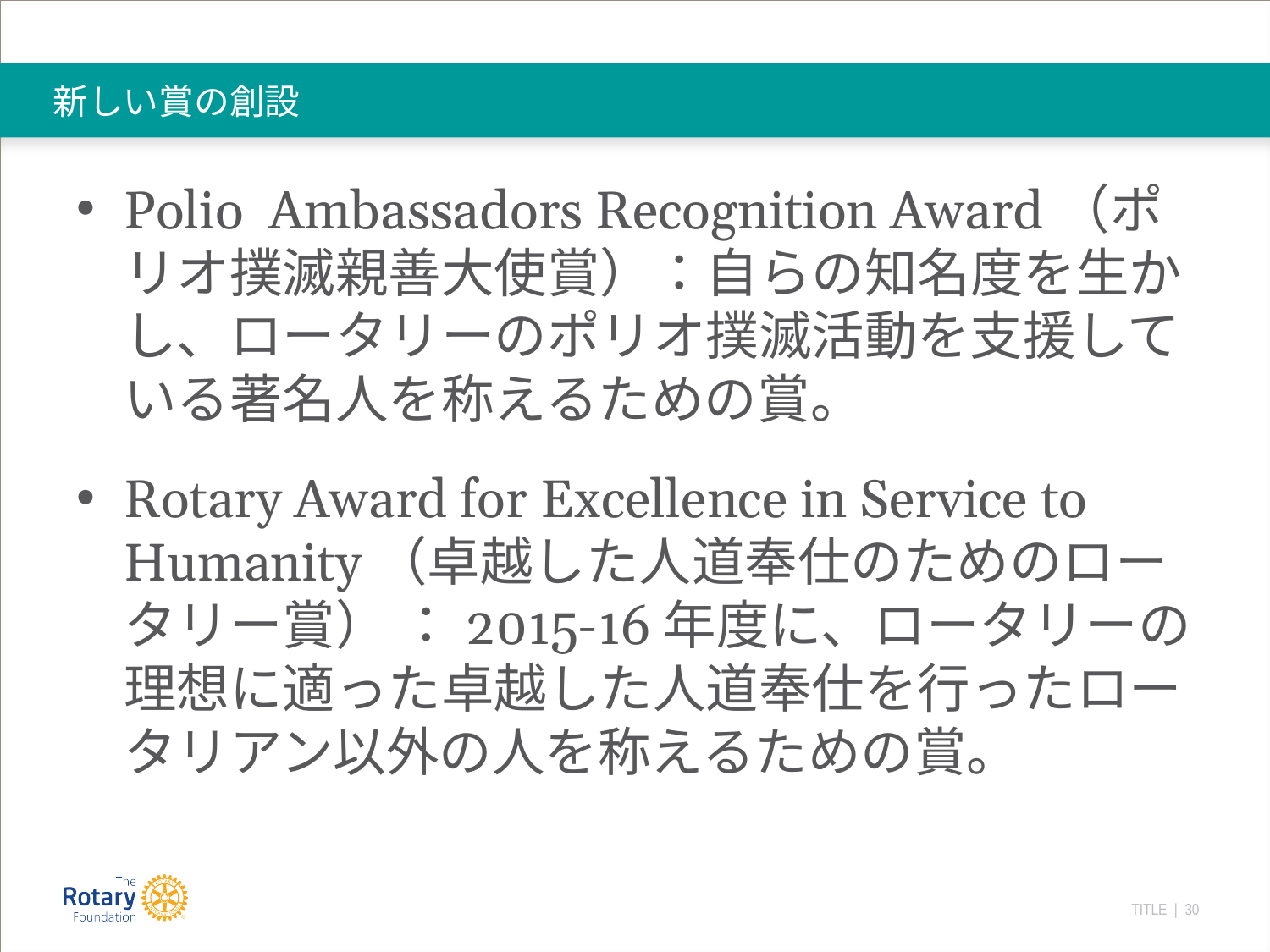

# 新しい賞の創設
Polio  Ambassadors Recognition Award（ポリオ撲滅親善大使賞）：自らの知名度を生かし、ロータリーのポリオ撲滅活動を支援している著名人を称えるための賞。

Rotary Award for Excellence in Service to Humanity（卓越した人道奉仕のためのロータリー賞） ：2015-16年度に、ロータリーの理想に適った卓越した人道奉仕を行ったロータリアン以外の人を称えるための賞。